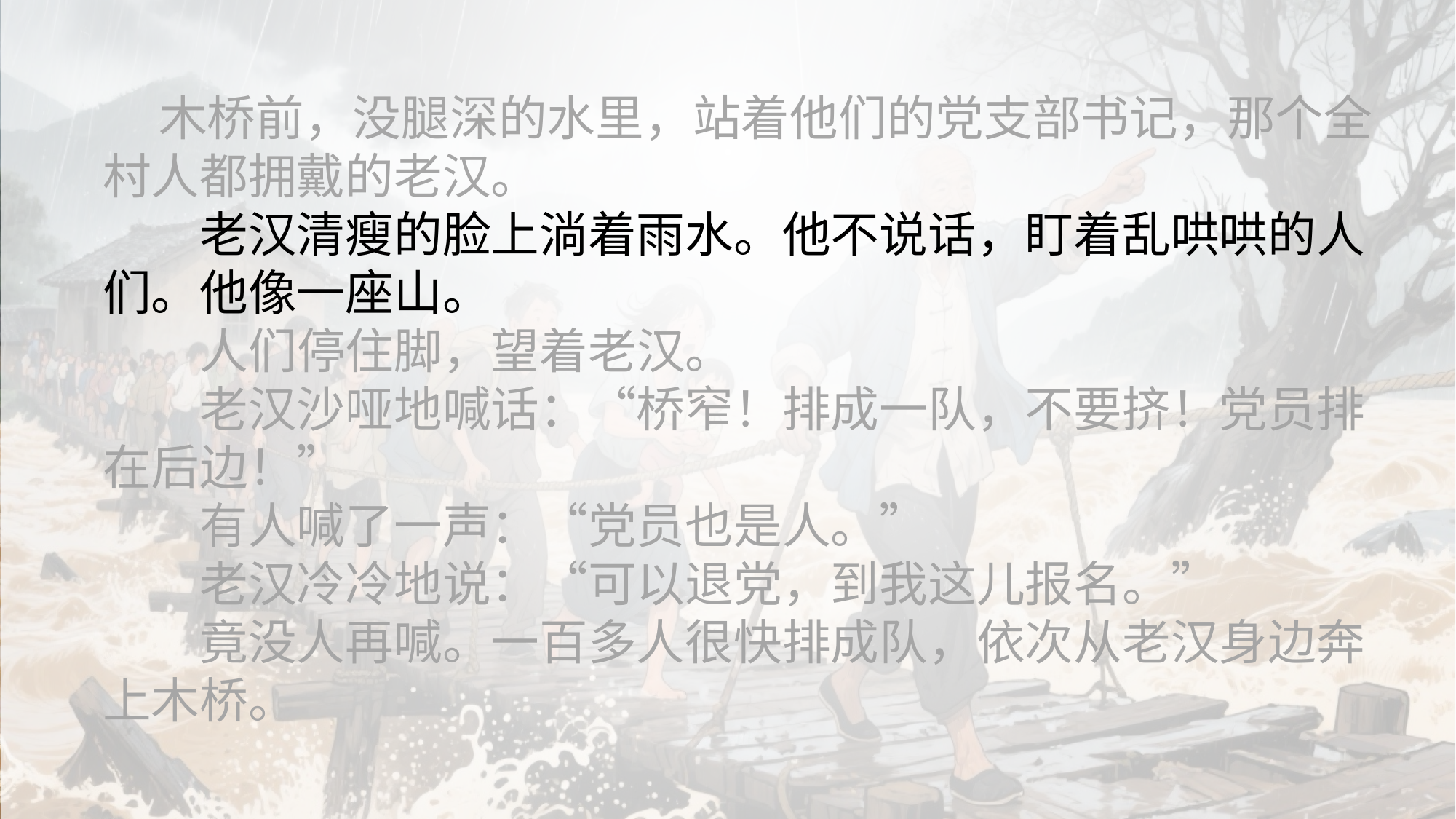

木桥前，没腿深的水里，站着他们的党支部书记，那个全村人都拥戴的老汉。
　　老汉清瘦的脸上淌着雨水。他不说话，盯着乱哄哄的人们。他像一座山。
　　人们停住脚，望着老汉。
　　老汉沙哑地喊话：“桥窄！排成一队，不要挤！党员排在后边！”
　　有人喊了一声：“党员也是人。”
　　老汉冷冷地说：“可以退党，到我这儿报名。”
　　竟没人再喊。一百多人很快排成队，依次从老汉身边奔上木桥。